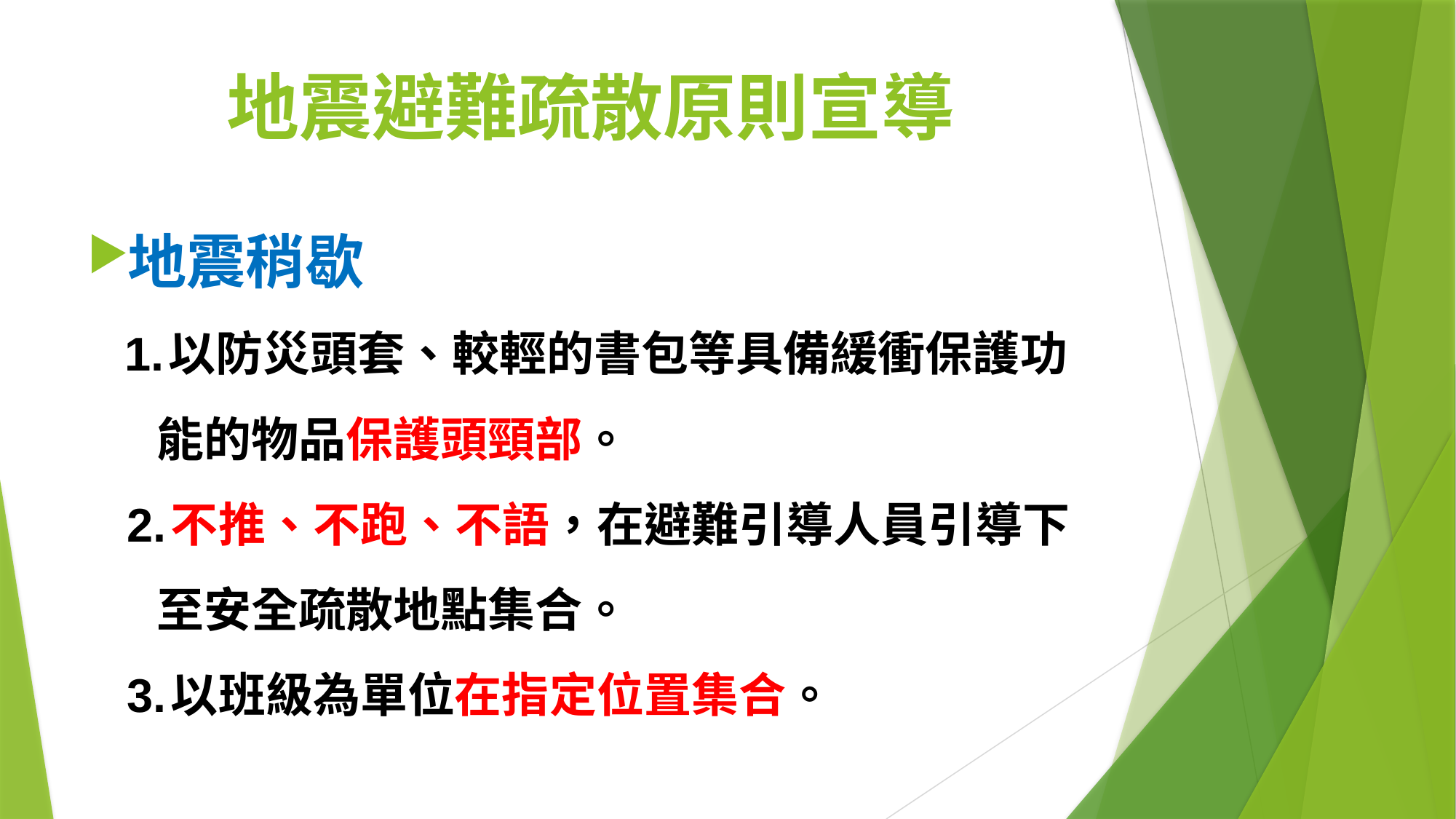

# 地震避難疏散原則宣導
地震稍歇
       1.以防災頭套、較輕的書包等具備緩衝保護功
      能的物品保護頭頸部。
   2.不推、不跑、不語，在避難引導人員引導下
      至安全疏散地點集合。
   3.以班級為單位在指定位置集合。